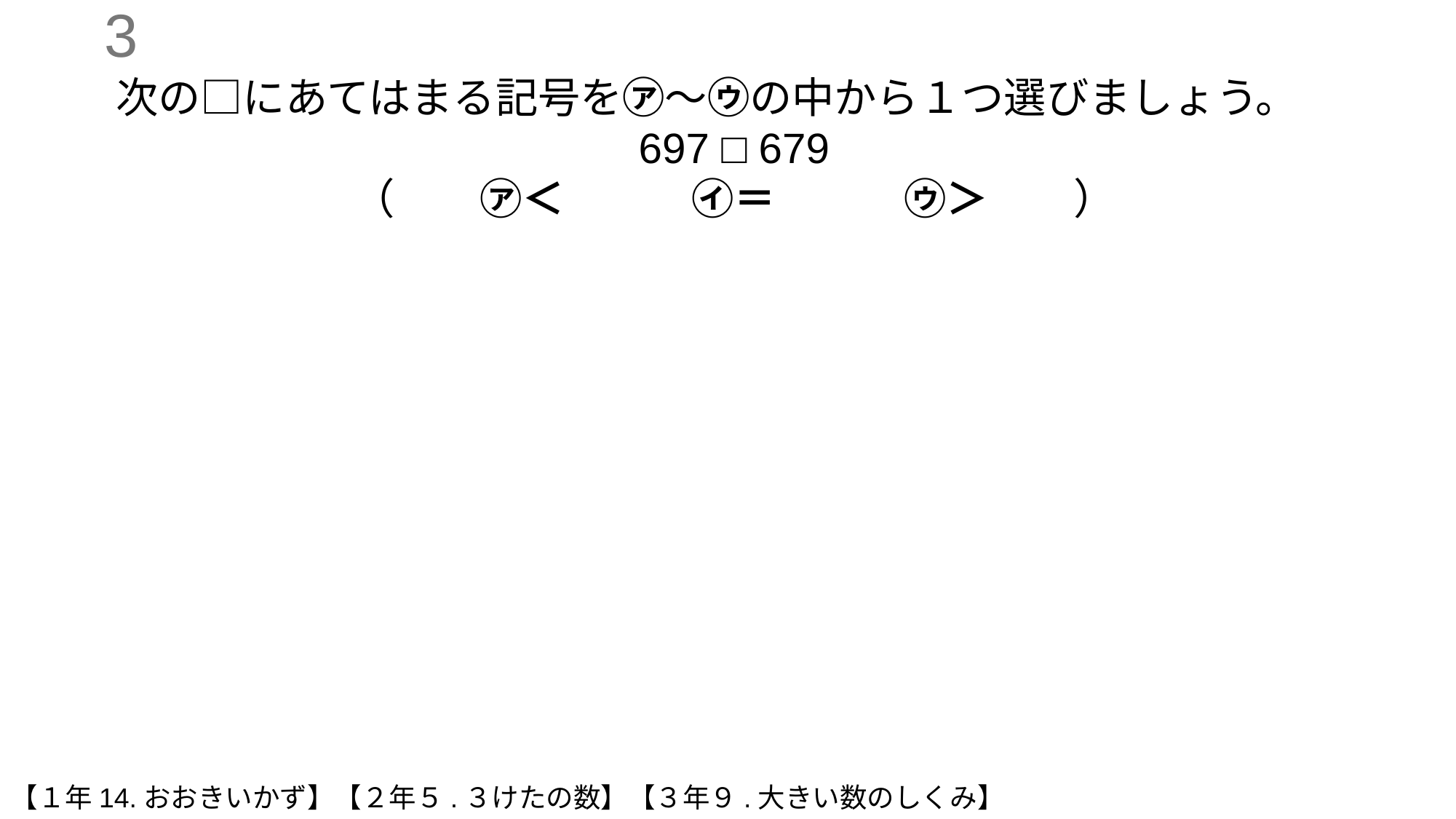

3
次の□にあてはまる記号を㋐〜㋒の中から１つ選びましょう。
697 □ 679
（　　㋐＜　　　㋑＝　　　㋒＞　　）
【１年14.おおきいかず】【２年５.３けたの数】【３年９.大きい数のしくみ】